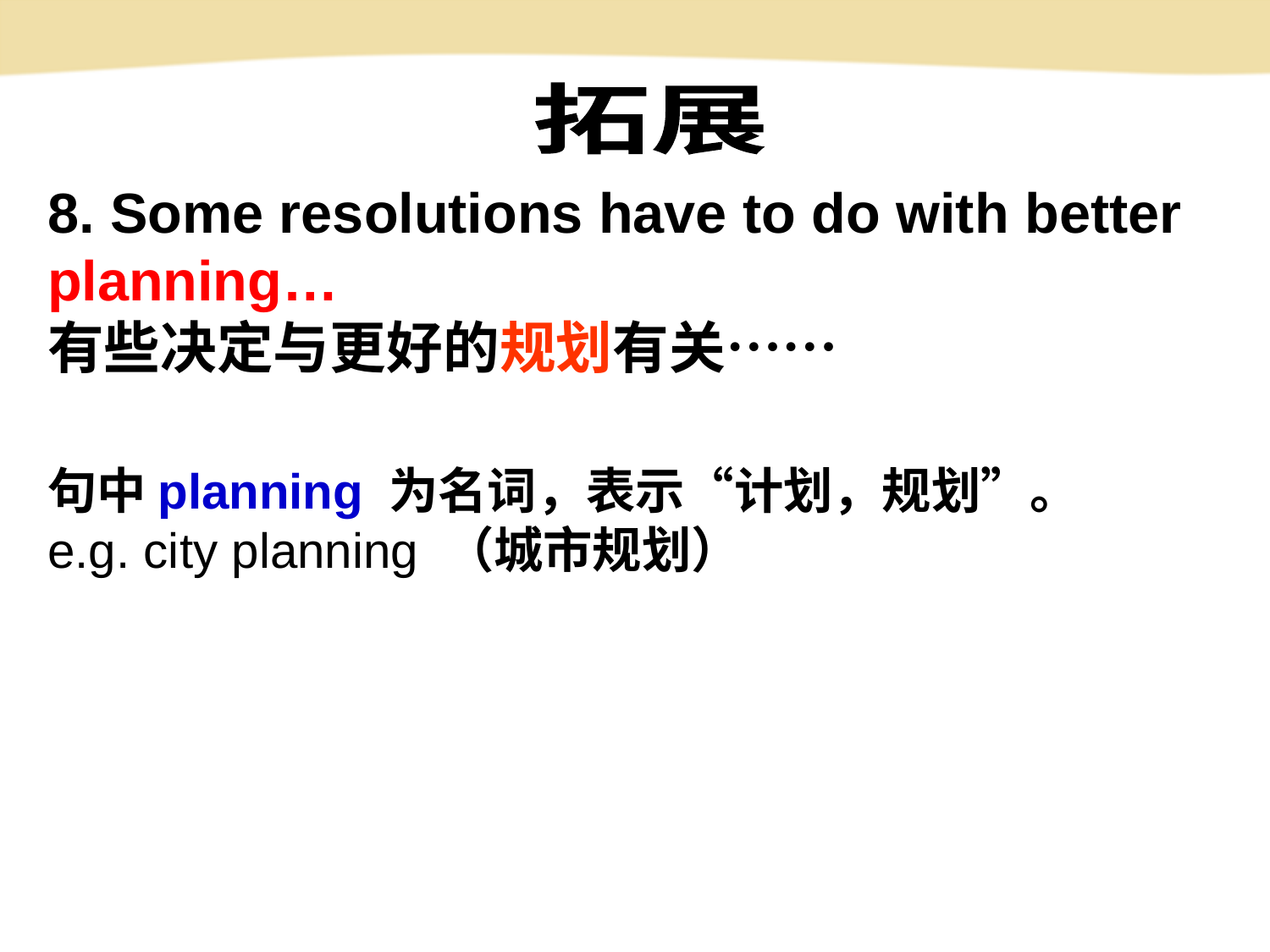

拓展
8. Some resolutions have to do with better
planning…
有些决定与更好的规划有关……

句中planning 为名词，表示“计划，规划”。
e.g. city planning （城市规划）